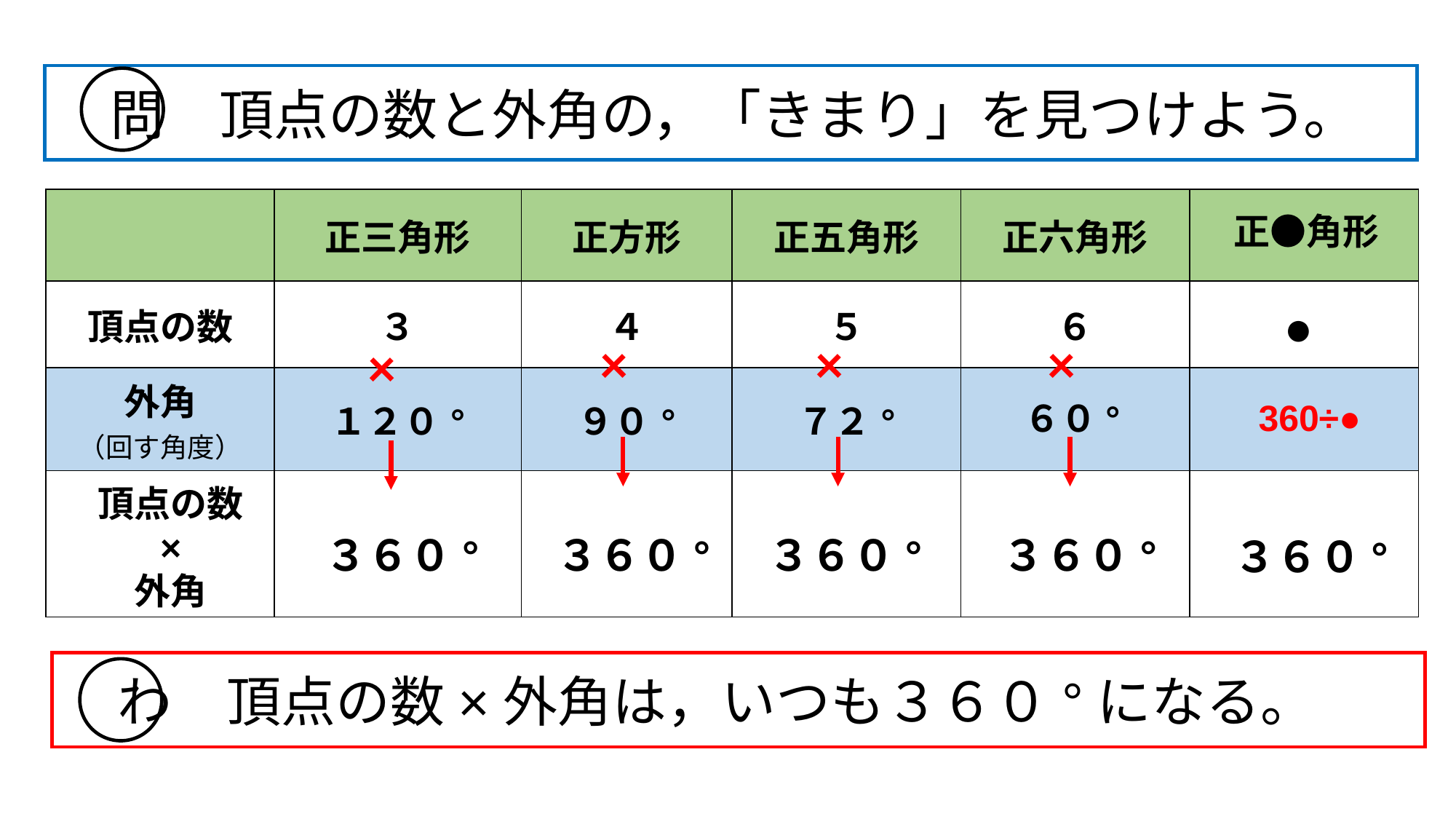

問　頂点の数と外角の，「きまり」を見つけよう。

|  | 正三角形 | 正方形 | 正五角形 | 正六角形 |  |
| --- | --- | --- | --- | --- | --- |
| 頂点の数 | ３ | ４ | ５ | ６ |  |
| 外角 （回す角度） | １２０° | ９０° | ７２° |  |  |
|  |  |  |  |  |  |
正●角形
●
×
×
×
×
360÷●
６０°
頂点の数
×
外角
３６０°
３６０°
３６０°
３６０°
３６０°
　わ　頂点の数×外角は，いつも３６０°になる。